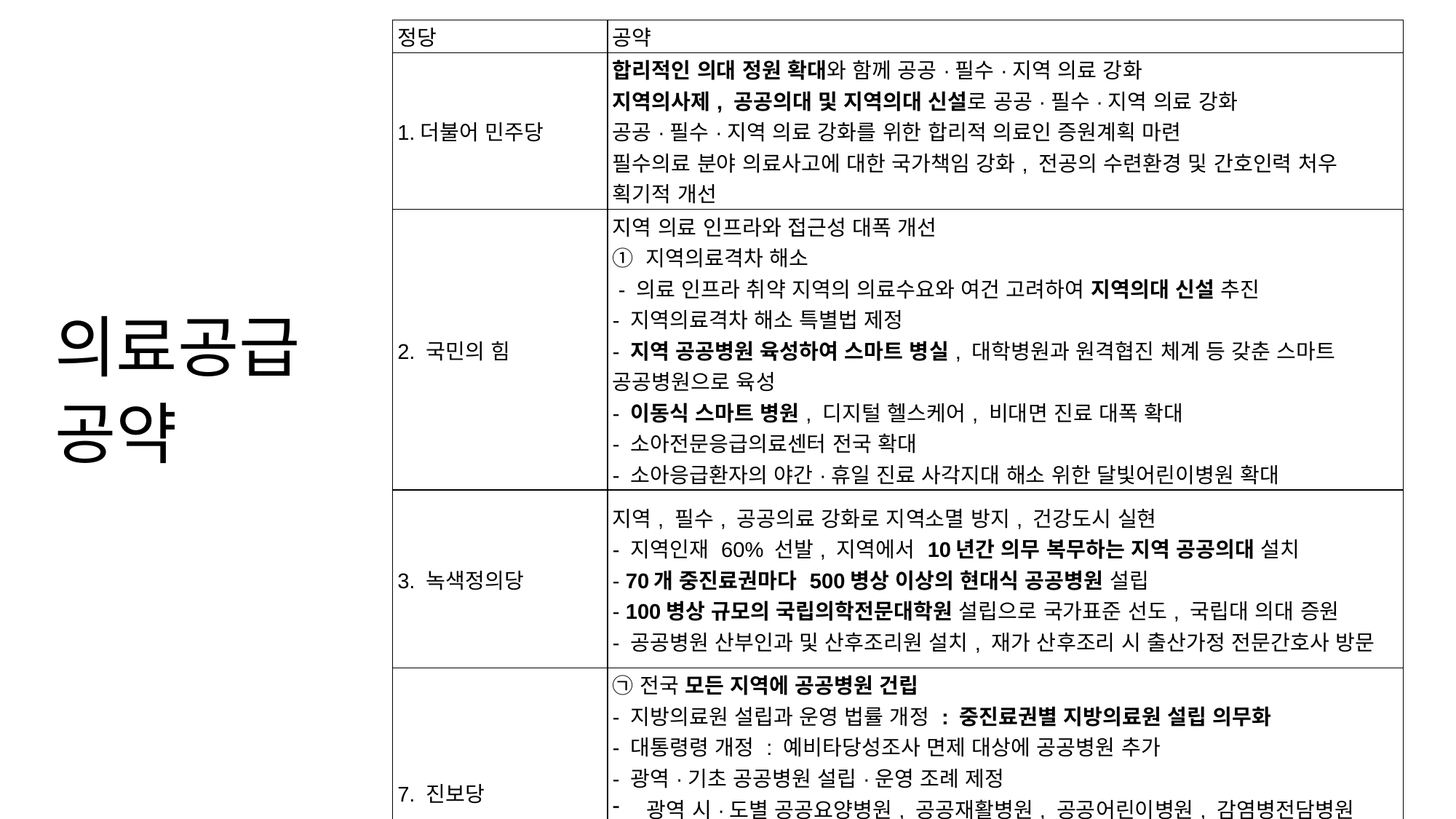

| 정당 | 공약 |
| --- | --- |
| 1.더불어 민주당 | 합리적인 의대 정원 확대와 함께 공공·필수·지역 의료 강화 지역의사제, 공공의대 및 지역의대 신설로 공공·필수·지역 의료 강화 공공·필수·지역 의료 강화를 위한 합리적 의료인 증원계획 마련 필수의료 분야 의료사고에 대한 국가책임 강화, 전공의 수련환경 및 간호인력 처우 획기적 개선 |
| 2. 국민의 힘 | 지역 의료 인프라와 접근성 대폭 개선 ① 지역의료격차 해소  - 의료 인프라 취약 지역의 의료수요와 여건 고려하여 지역의대 신설 추진  - 지역의료격차 해소 특별법 제정 - 지역 공공병원 육성하여 스마트 병실, 대학병원과 원격협진 체계 등 갖춘 스마트 공공병원으로 육성 - 이동식 스마트 병원, 디지털 헬스케어, 비대면 진료 대폭 확대 - 소아전문응급의료센터 전국 확대 - 소아응급환자의 야간·휴일 진료 사각지대 해소 위한 달빛어린이병원 확대 |
| 3. 녹색정의당 | 지역, 필수, 공공의료 강화로 지역소멸 방지, 건강도시 실현 - 지역인재 60% 선발, 지역에서 10년간 의무 복무하는 지역 공공의대 설치 - 70개 중진료권마다 500병상 이상의 현대식 공공병원 설립 - 100병상 규모의 국립의학전문대학원 설립으로 국가표준 선도, 국립대 의대 증원 - 공공병원 산부인과 및 산후조리원 설치, 재가 산후조리 시 출산가정 전문간호사 방문 |
| 7. 진보당 | ㉠ 전국 모든 지역에 공공병원 건립 - 지방의료원 설립과 운영 법률 개정 : 중진료권별 지방의료원 설립 의무화 - 대통령령 개정 : 예비타당성조사 면제 대상에 공공병원 추가 - 광역·기초 공공병원 설립·운영 조례 제정 광역 시·도별 공공요양병원, 공공재활병원, 공공어린이병원, 감염병전담병원 건립 추진 ㉡ 공공산후조리원 확충으로 산후조리에 대한 국가책임 강화 - 전국의 시군구에 한 개 이상씩 공공산후조리원 개원 |

# 의료공급 공약